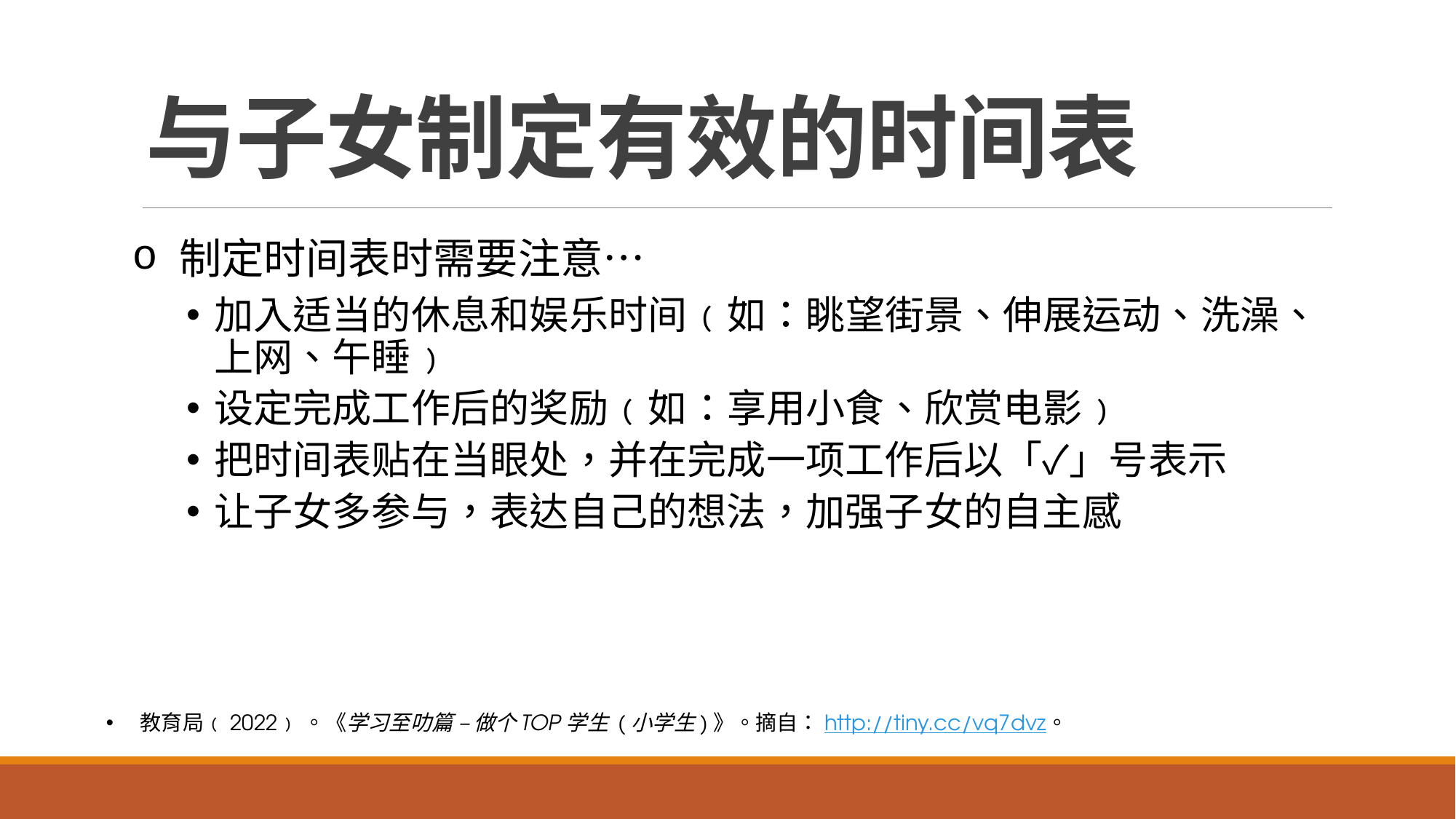

# 与子女制定有效的时间表
 制定时间表时需要注意…
加入适当的休息和娱乐时间﹙如：眺望街景、伸展运动、洗澡、上网、午睡﹚
设定完成工作后的奖励﹙如：享用小食、欣赏电影﹚
把时间表贴在当眼处，并在完成一项工作后以「✓」号表示
让子女多参与，表达自己的想法，加强子女的自主感
教育局﹙2022﹚。《学习至叻篇 – 做个TOP学生 (小学生)》。摘自：http://tiny.cc/vq7dvz。